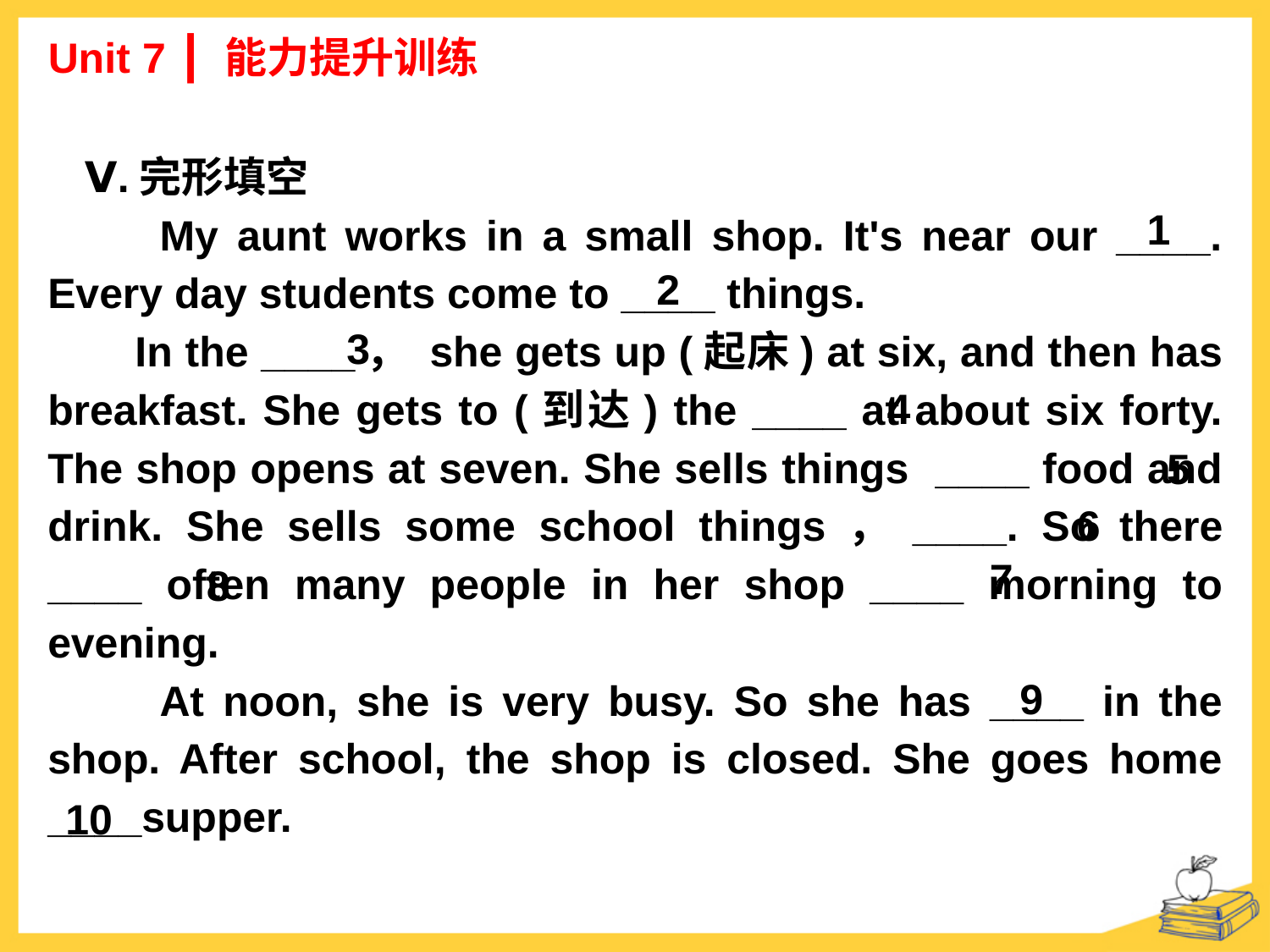

Unit 7 ┃ 能力提升训练
Ⅴ.完形填空
    My aunt works in a small shop. It's near our ____. Every day students come to ____ things.
    In the ____， she gets up (起床) at six, and then has breakfast. She gets to (到达) the ____ at about six forty. The shop opens at seven. She sells things  ____ food and drink. She sells some school things，____. So there ____ often many people in her shop ____ morning to evening.
    At noon, she is very busy. So she has ____ in the shop. After school, the shop is closed. She goes home ____supper.
1
2
3
4
5
6
7
8
9
10